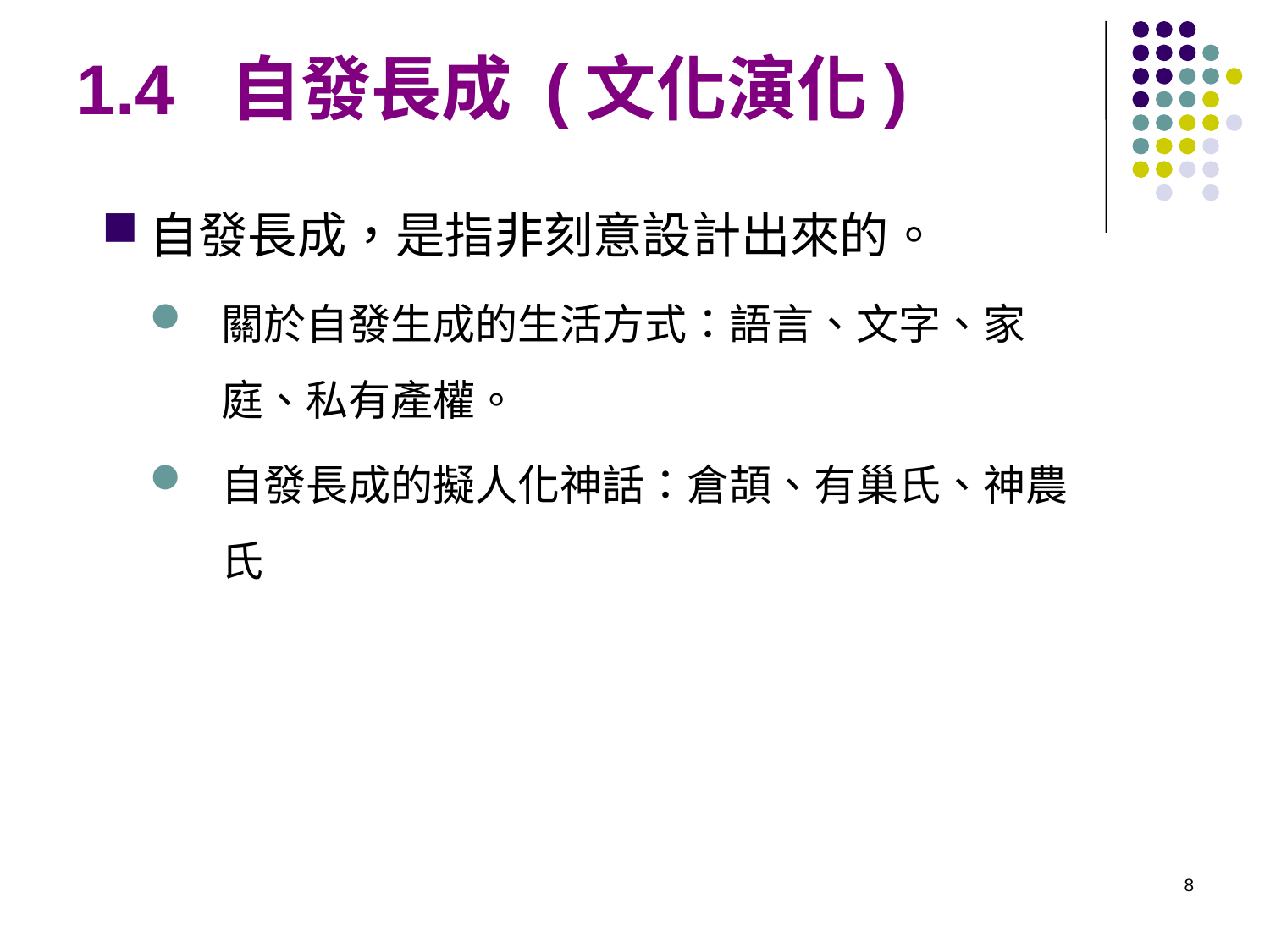

# 1.4  自發長成 (文化演化)
自發長成，是指非刻意設計出來的。
關於自發生成的生活方式：語言、文字、家庭、私有產權。
自發長成的擬人化神話：倉頡、有巢氏、神農氏

8